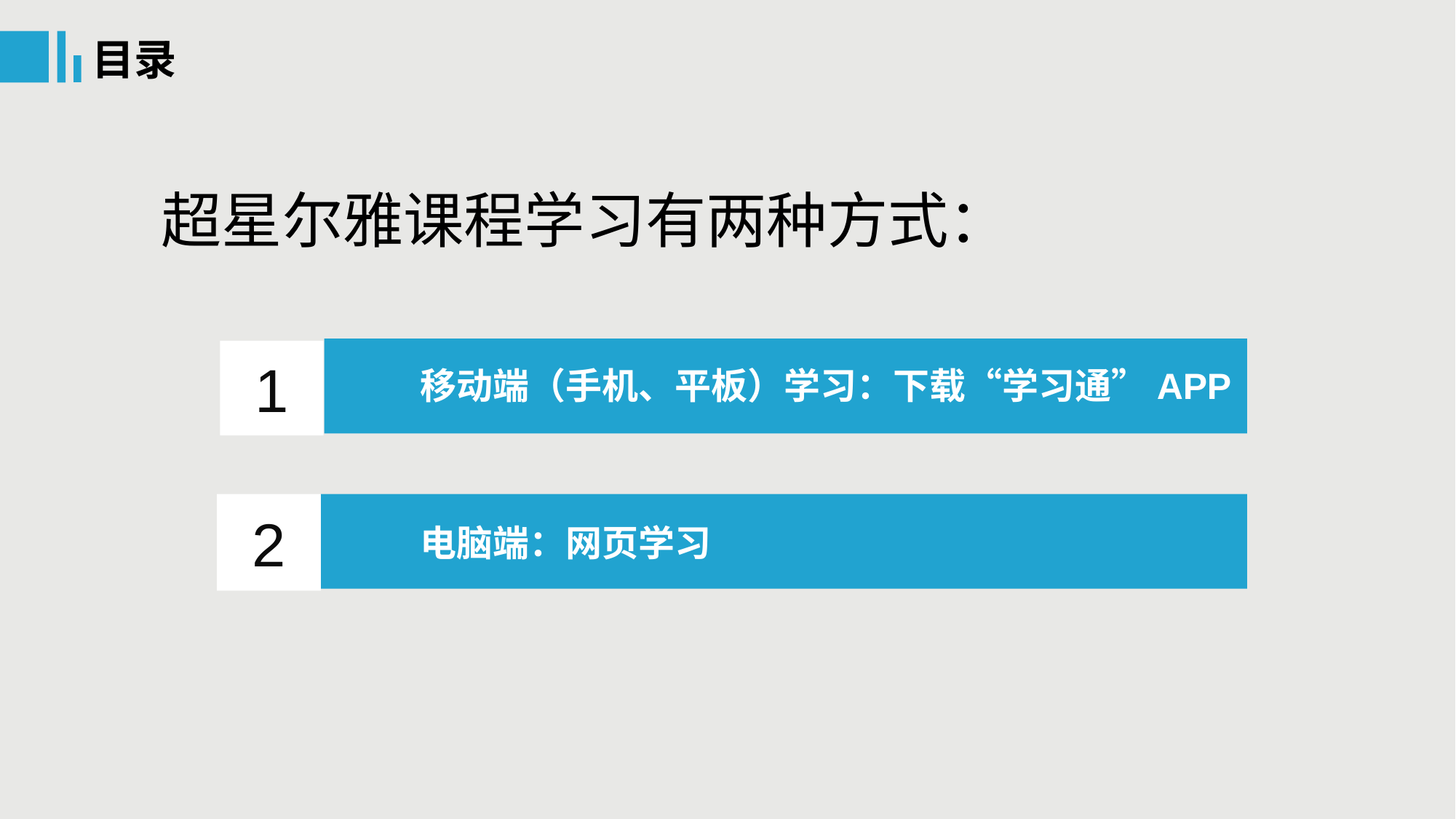

目录

超星尔雅课程学习有两种方式：

1
移动端（手机、平板）学习：下载“学习通”APP
2

电脑端：网页学习